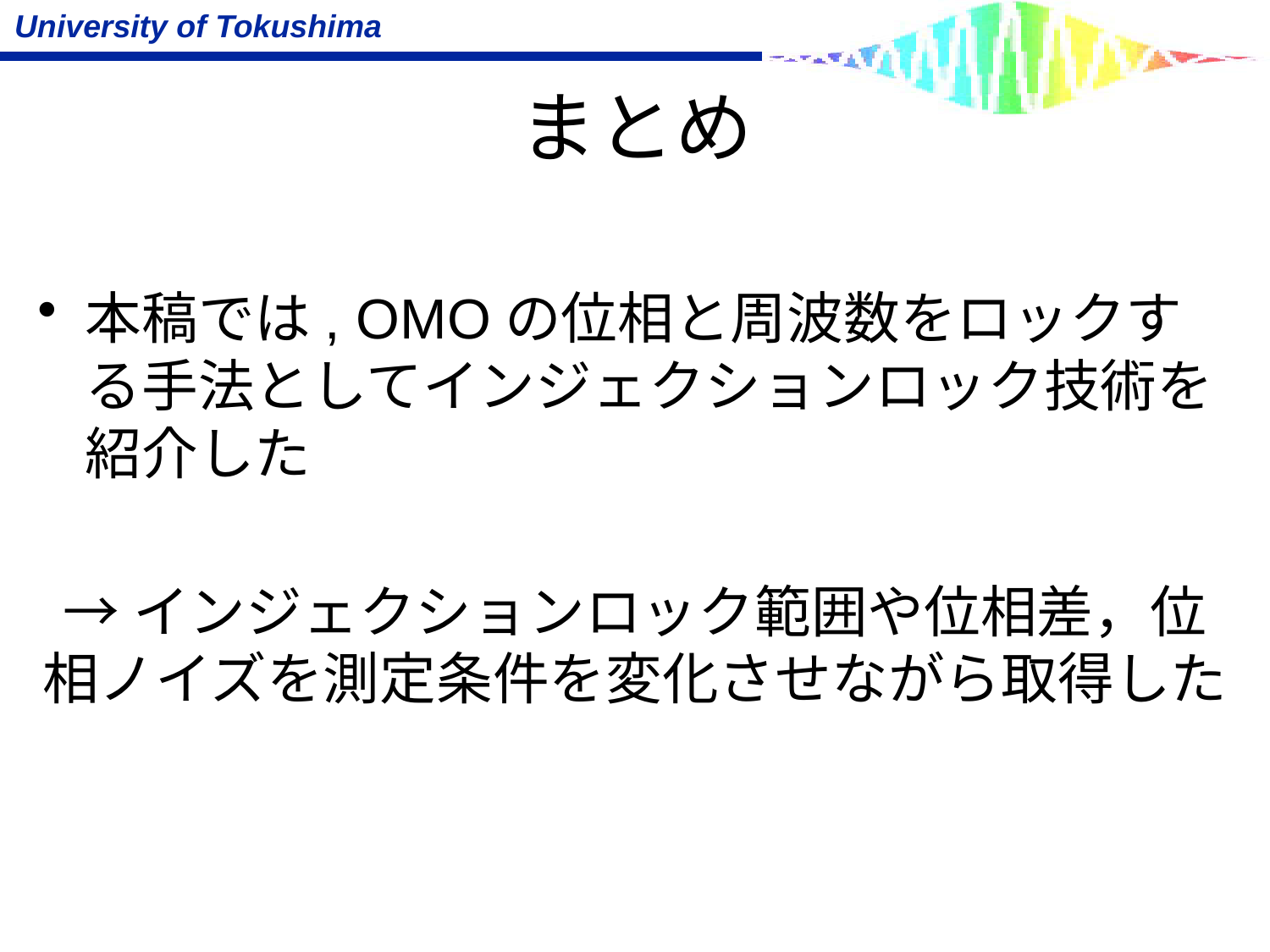

# まとめ
本稿では, OMOの位相と周波数をロックする手法としてインジェクションロック技術を紹介した

→インジェクションロック範囲や位相差，位相ノイズを測定条件を変化させながら取得した